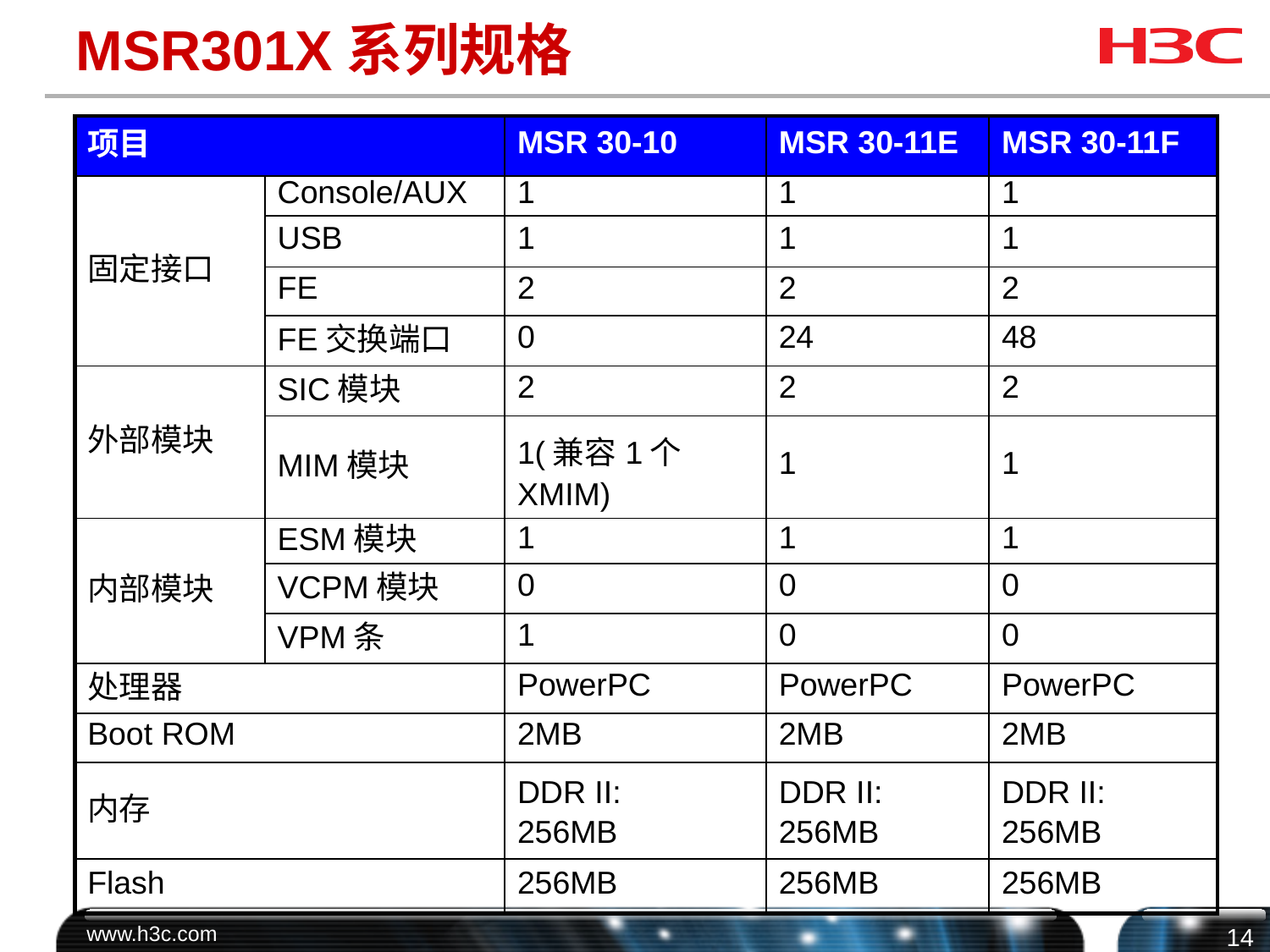

MSR301X系列规格
| 项目 |  | MSR 30-10 | MSR 30-11E | MSR 30-11F |
| --- | --- | --- | --- | --- |
| 固定接口 | Console/AUX | 1 | 1 | 1 |
|  | USB | 1 | 1 | 1 |
|  | FE | 2 | 2 | 2 |
|  | FE交换端口 | 0 | 24 | 48 |
| 外部模块 | SIC模块 | 2 | 2 | 2 |
|  | MIM模块 | 1(兼容1个XMIM) | 1 | 1 |
| 内部模块 | ESM模块 | 1 | 1 | 1 |
|  | VCPM模块 | 0 | 0 | 0 |
|  | VPM条 | 1 | 0 | 0 |
| 处理器 |  | PowerPC | PowerPC | PowerPC |
| Boot ROM |  | 2MB | 2MB | 2MB |
| 内存 |  | DDR II: 256MB | DDR II: 256MB | DDR II: 256MB |
| Flash |  | 256MB | 256MB | 256MB |